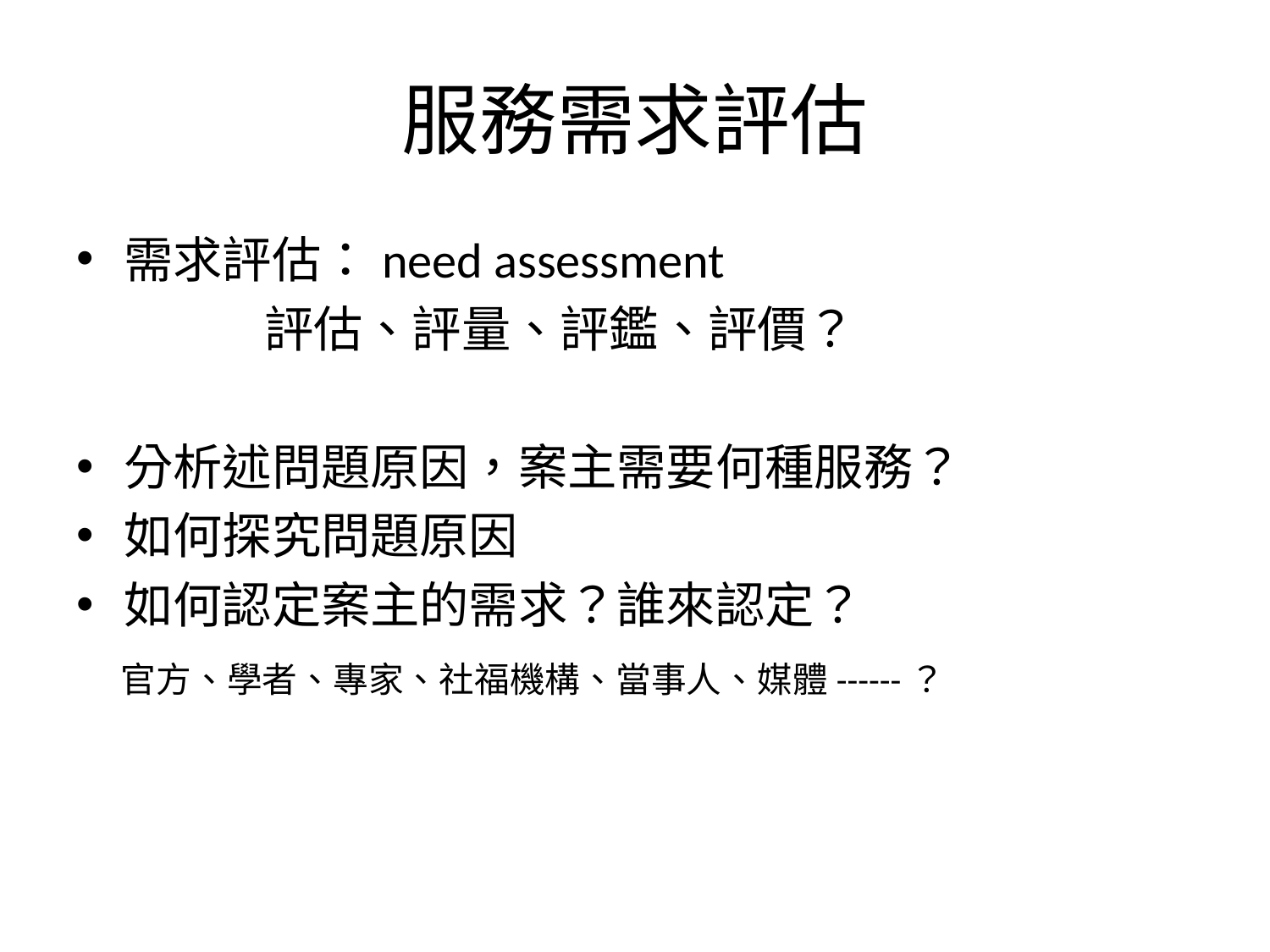

# 服務需求評估
需求評估：need assessment
                評估、評量、評鑑、評價？

分析述問題原因，案主需要何種服務？
如何探究問題原因
如何認定案主的需求？誰來認定？
   官方、學者、專家、社福機構、當事人、媒體------？